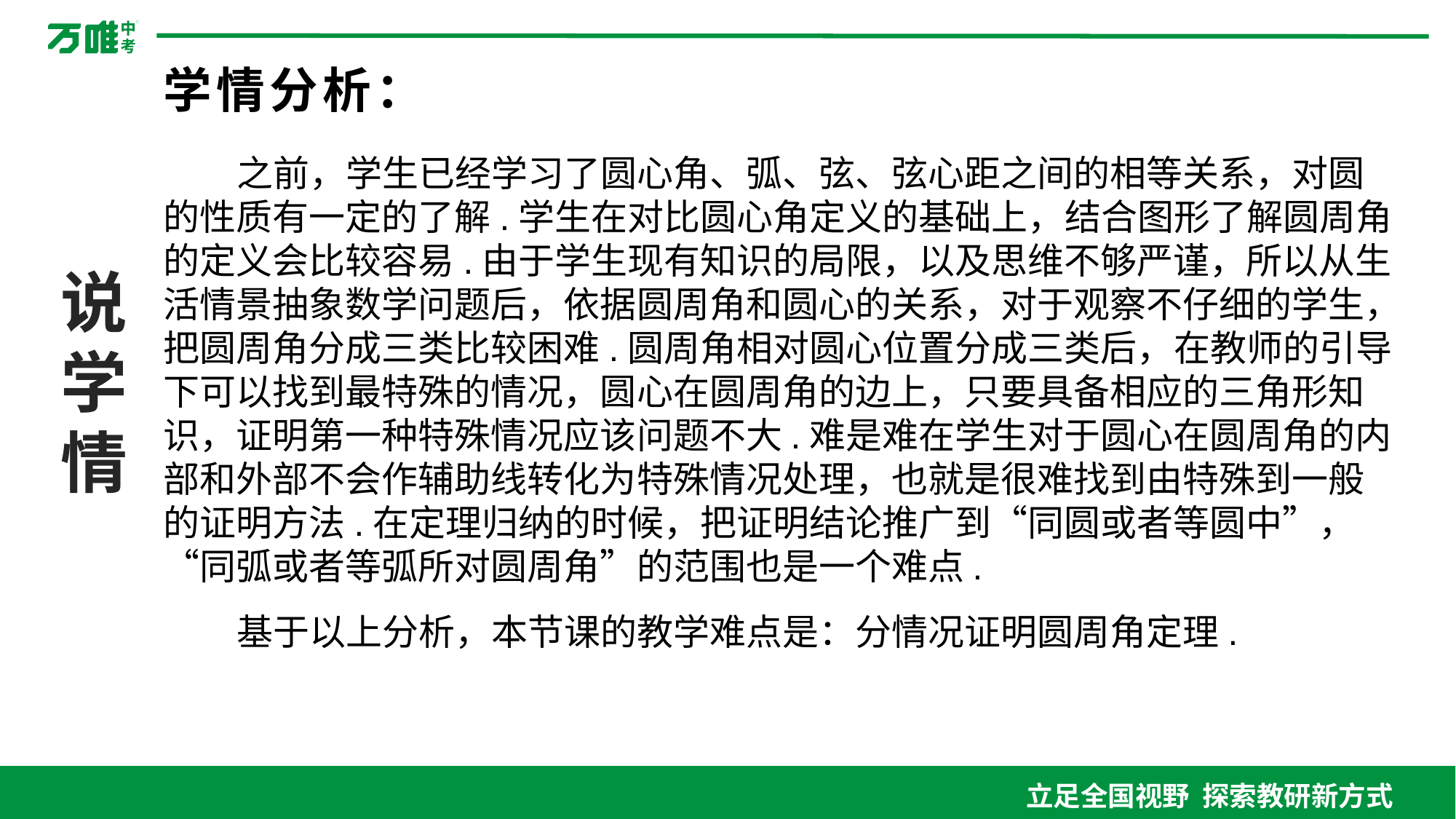

学情分析：
    之前，学生已经学习了圆心角、弧、弦、弦心距之间的相等关系，对圆的性质有一定的了解.学生在对比圆心角定义的基础上，结合图形了解圆周角的定义会比较容易.由于学生现有知识的局限，以及思维不够严谨，所以从生活情景抽象数学问题后，依据圆周角和圆心的关系，对于观察不仔细的学生，把圆周角分成三类比较困难.圆周角相对圆心位置分成三类后，在教师的引导下可以找到最特殊的情况，圆心在圆周角的边上，只要具备相应的三角形知识，证明第一种特殊情况应该问题不大.难是难在学生对于圆心在圆周角的内部和外部不会作辅助线转化为特殊情况处理，也就是很难找到由特殊到一般的证明方法.在定理归纳的时候，把证明结论推广到“同圆或者等圆中”，“同弧或者等弧所对圆周角”的范围也是一个难点.
    基于以上分析，本节课的教学难点是：分情况证明圆周角定理.
# 说学情